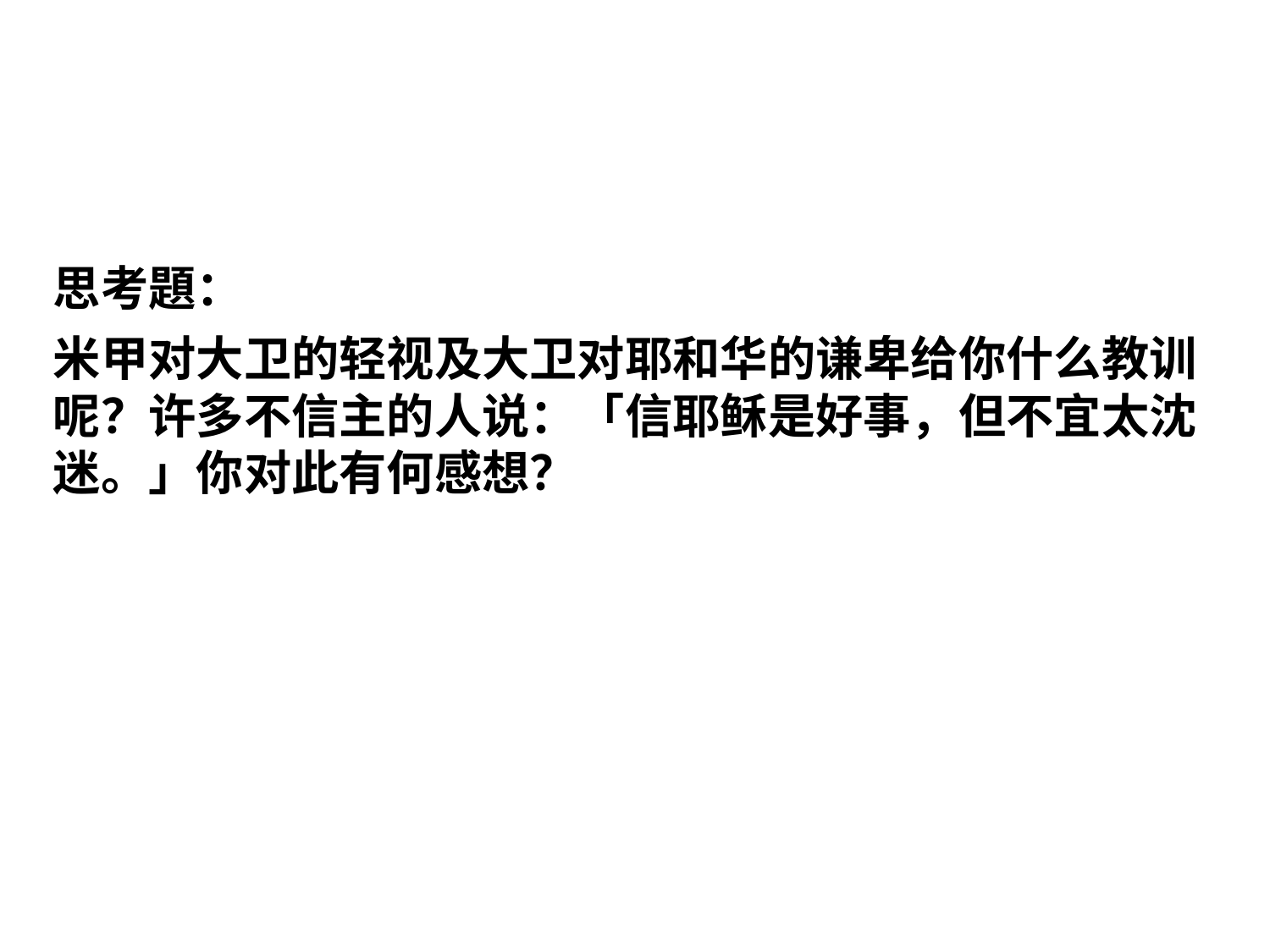

思考題：
米甲对大卫的轻视及大卫对耶和华的谦卑给你什么教训呢？许多不信主的人说：「信耶稣是好事，但不宜太沈迷。」你对此有何感想？